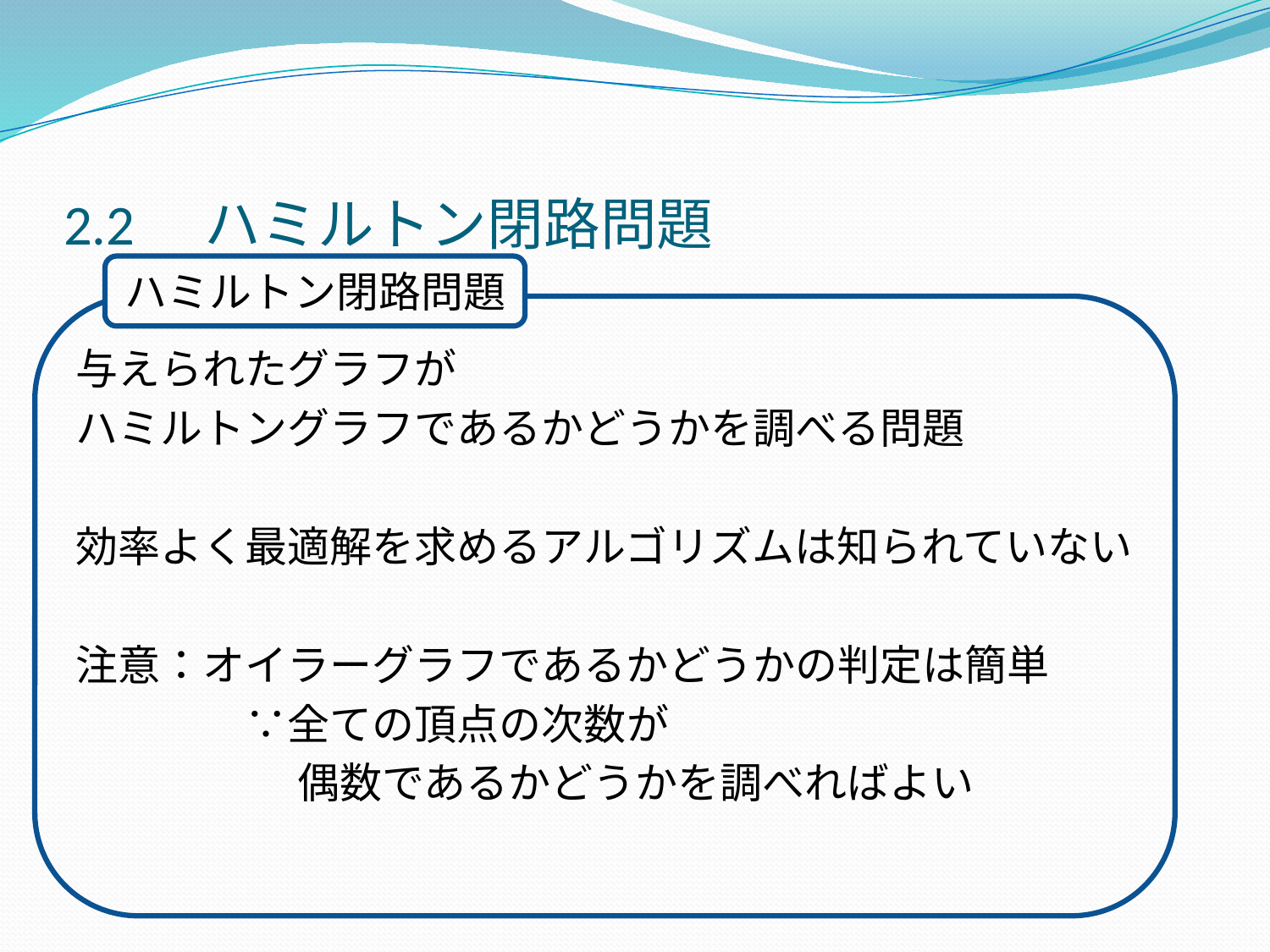

2.2　ハミルトン閉路問題
ハミルトン閉路問題

与えられたグラフが
ハミルトングラフであるかどうかを調べる問題

効率よく最適解を求めるアルゴリズムは知られていない

注意：オイラーグラフであるかどうかの判定は簡単
　　　　∵全ての頂点の次数が
　　　　　 偶数であるかどうかを調べればよい

#